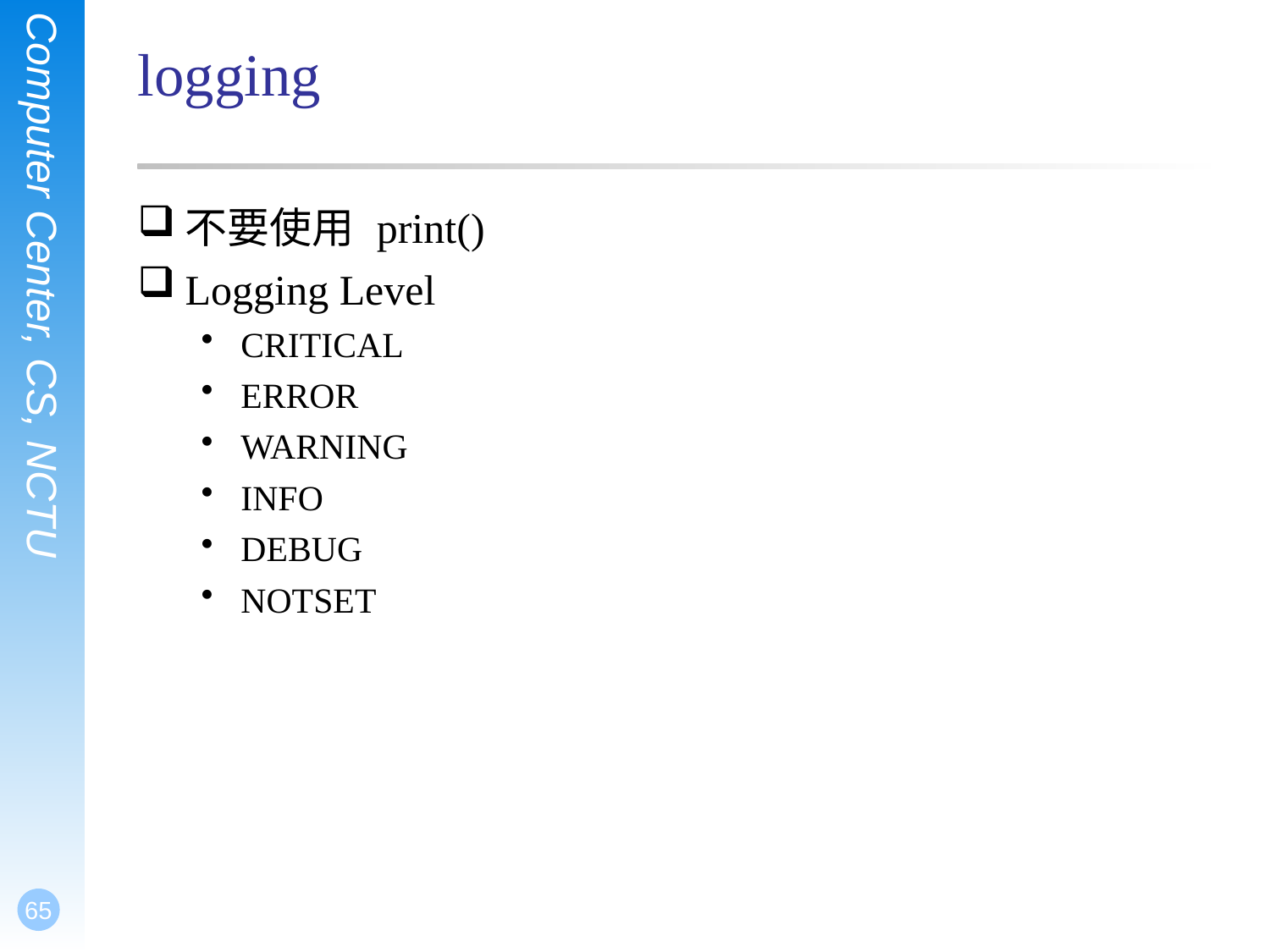

# logging
不要使用 print()
Logging Level
CRITICAL
ERROR
WARNING
INFO
DEBUG
NOTSET